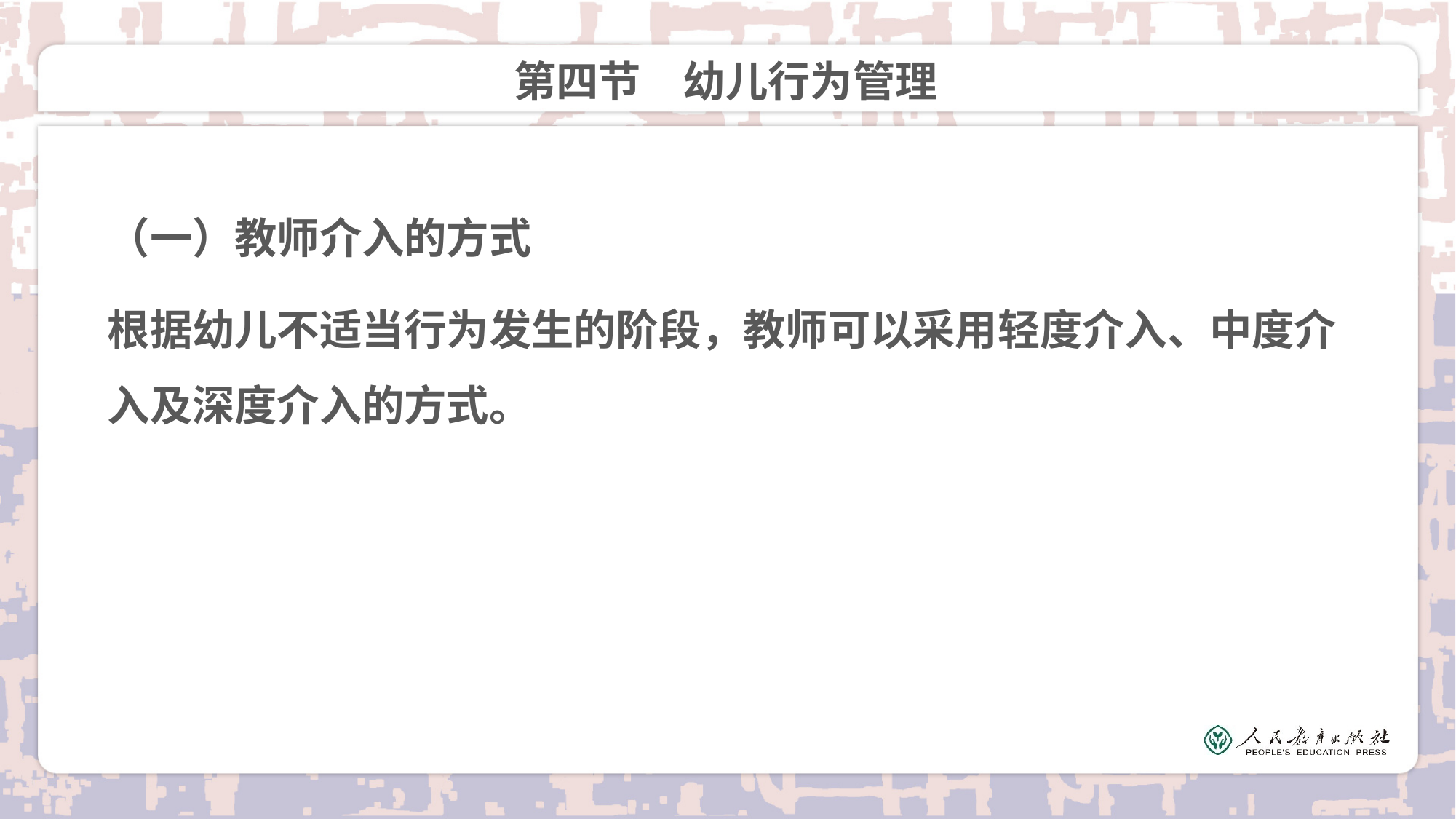

# 第四节　幼儿行为管理
（一）教师介入的方式
根据幼儿不适当行为发生的阶段，教师可以采用轻度介入、中度介入及深度介入的方式。